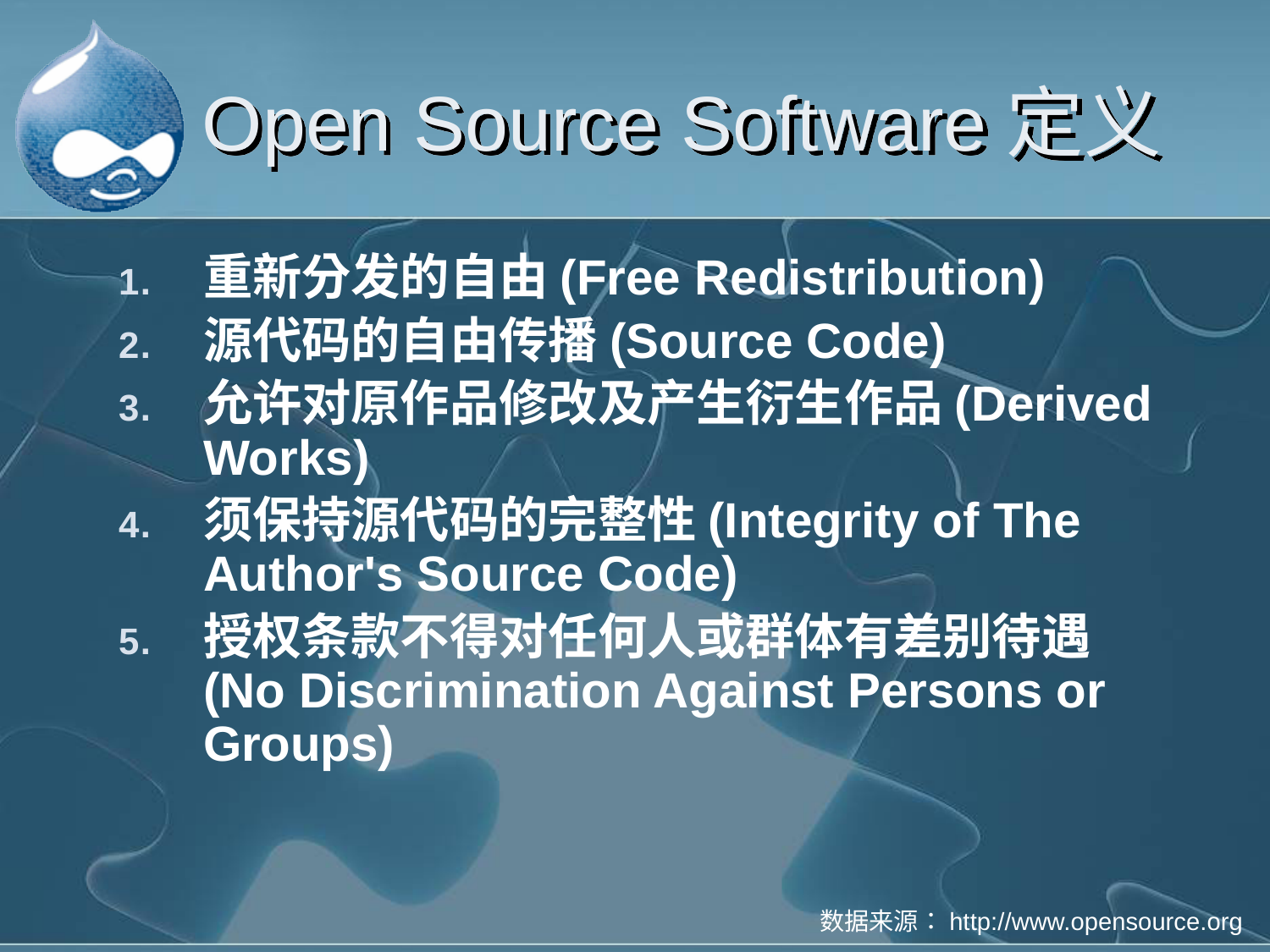

# Open Source Software定义
重新分发的自由(Free Redistribution)
源代码的自由传播(Source Code)
允许对原作品修改及产生衍生作品(Derived Works)
须保持源代码的完整性(Integrity of The Author's Source Code)
授权条款不得对任何人或群体有差别待遇(No Discrimination Against Persons or Groups)

数据来源：http://www.opensource.org